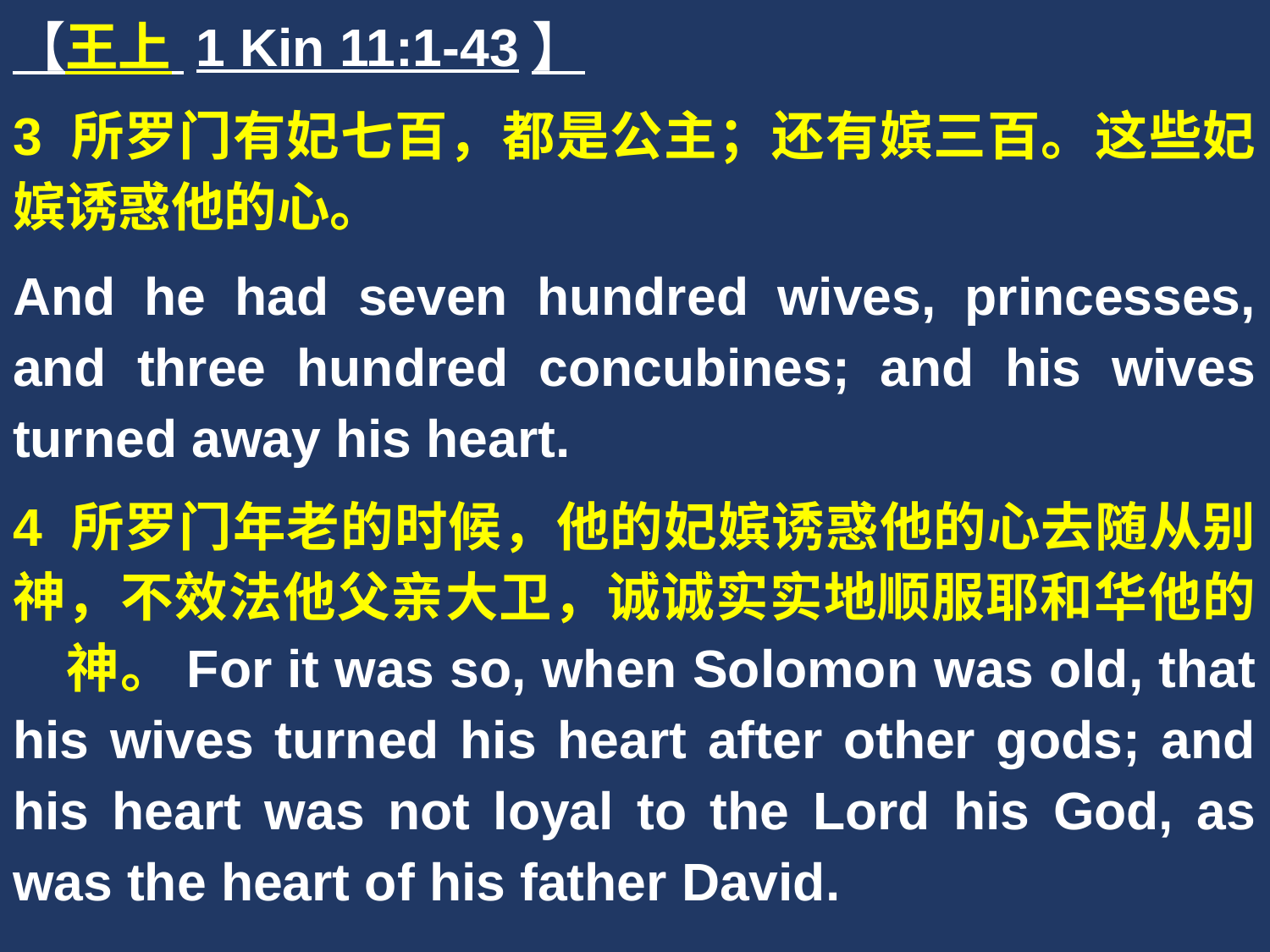

【王上 1 Kin 11:1-43】
3 所罗门有妃七百，都是公主；还有嫔三百。这些妃嫔诱惑他的心。
And he had seven hundred wives, princesses, and three hundred concubines; and his wives turned away his heart.
4 所罗门年老的时候，他的妃嫔诱惑他的心去随从别神，不效法他父亲大卫，诚诚实实地顺服耶和华他的　神。For it was so, when Solomon was old, that his wives turned his heart after other gods; and his heart was not loyal to the Lord his God, as was the heart of his father David.